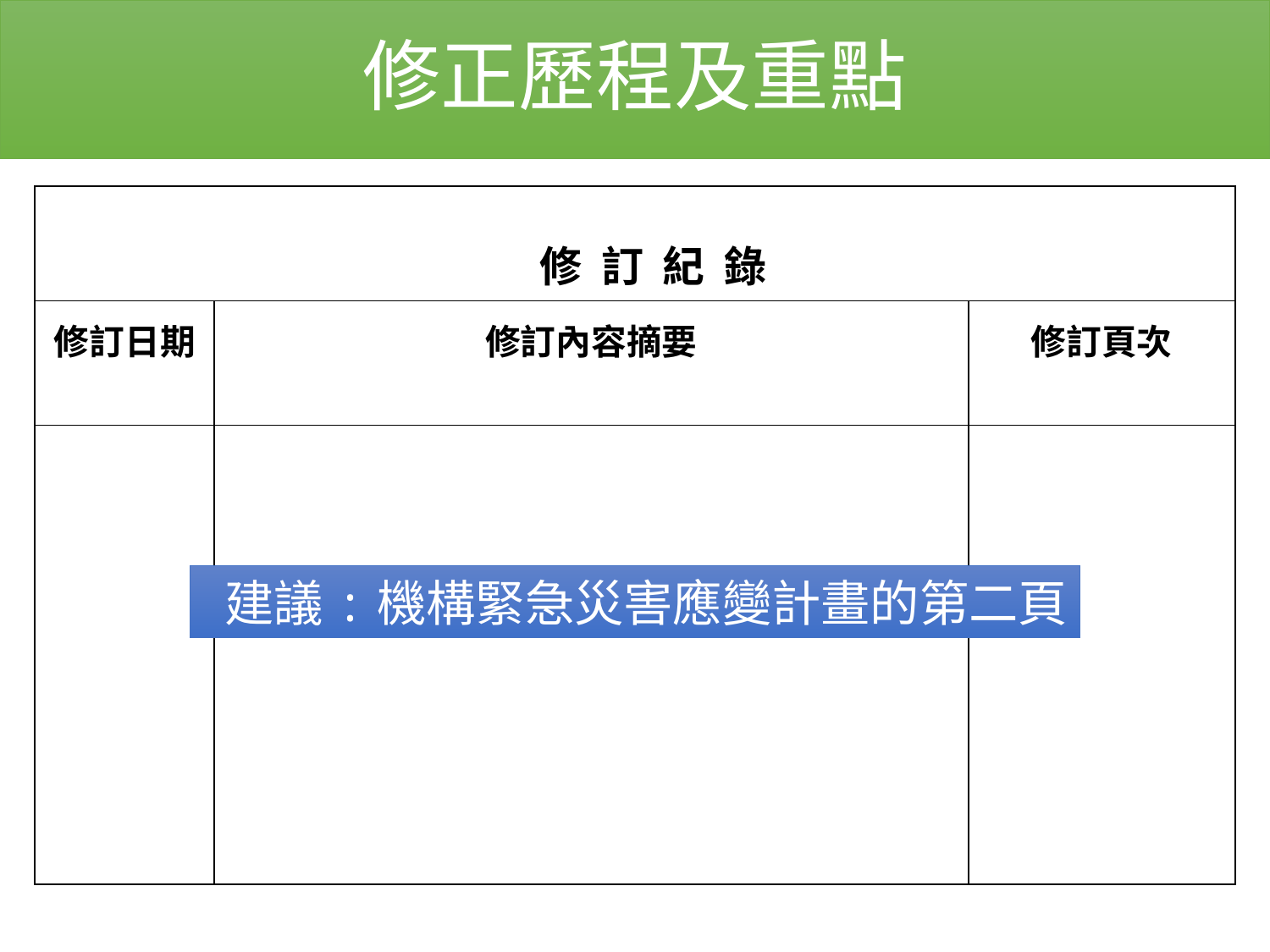

# 修正歷程及重點
| 修 訂 紀 錄 |  |  |
| --- | --- | --- |
| 修訂日期 | 修訂內容摘要 | 修訂頁次 |
|  |  |  |
 建議:機構緊急災害應變計畫的第二頁